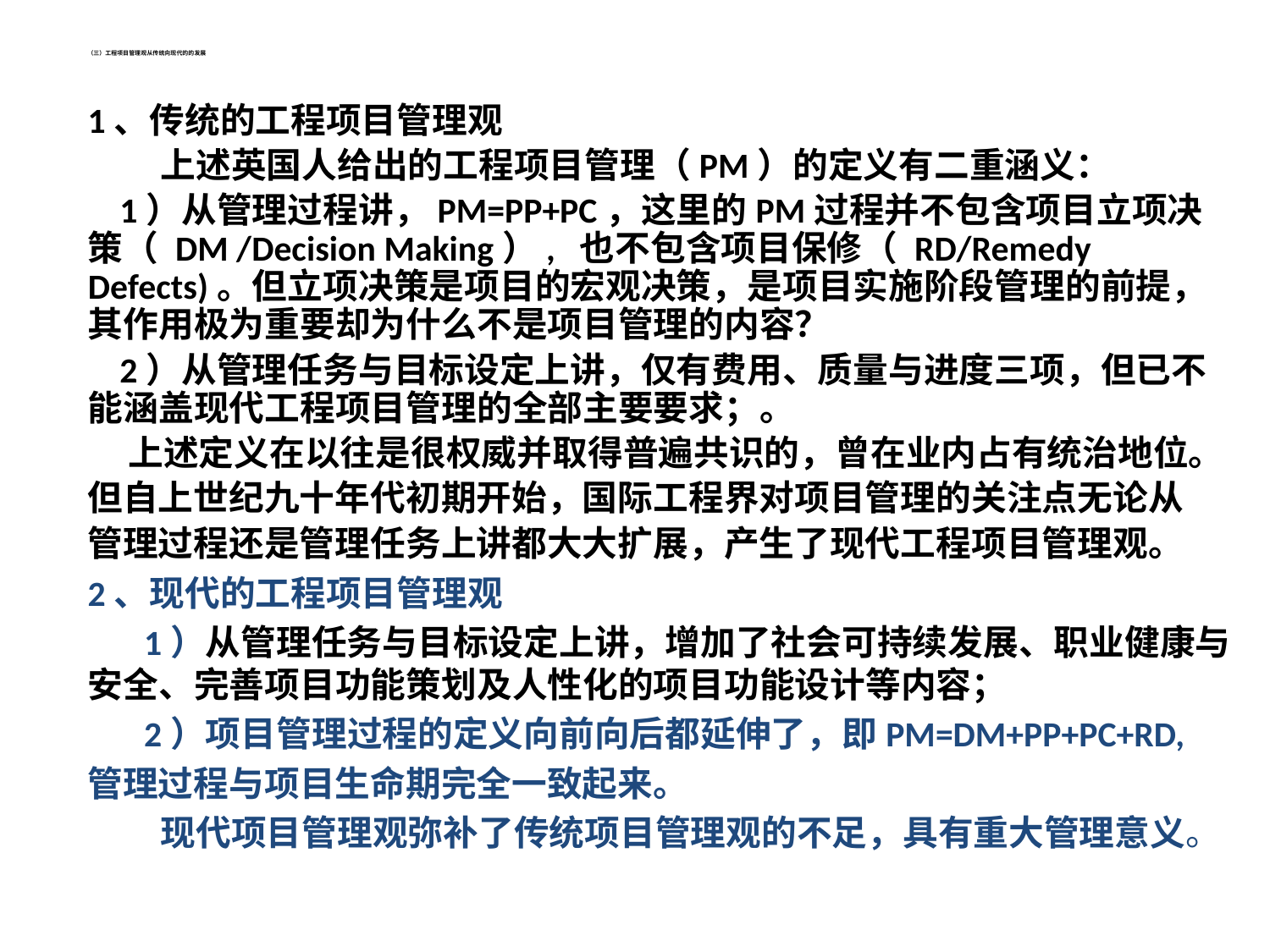

# （三）工程项目管理观从传统向现代的的发展
1、传统的工程项目管理观
        上述英国人给出的工程项目管理（PM）的定义有二重涵义：
    1）从管理过程讲，PM=PP+PC，这里的PM过程并不包含项目立项决策（ DM /Decision Making）,  也不包含项目保修（ RD/Remedy Defects)。但立项决策是项目的宏观决策，是项目实施阶段管理的前提，其作用极为重要却为什么不是项目管理的内容？
    2）从管理任务与目标设定上讲，仅有费用、质量与进度三项，但已不能涵盖现代工程项目管理的全部主要要求；。
    上述定义在以往是很权威并取得普遍共识的，曾在业内占有统治地位。
但自上世纪九十年代初期开始，国际工程界对项目管理的关注点无论从
管理过程还是管理任务上讲都大大扩展，产生了现代工程项目管理观。
2、现代的工程项目管理观
       1）从管理任务与目标设定上讲，增加了社会可持续发展、职业健康与安全、完善项目功能策划及人性化的项目功能设计等内容；
       2）项目管理过程的定义向前向后都延伸了，即PM=DM+PP+PC+RD,
管理过程与项目生命期完全一致起来。
        现代项目管理观弥补了传统项目管理观的不足，具有重大管理意义。